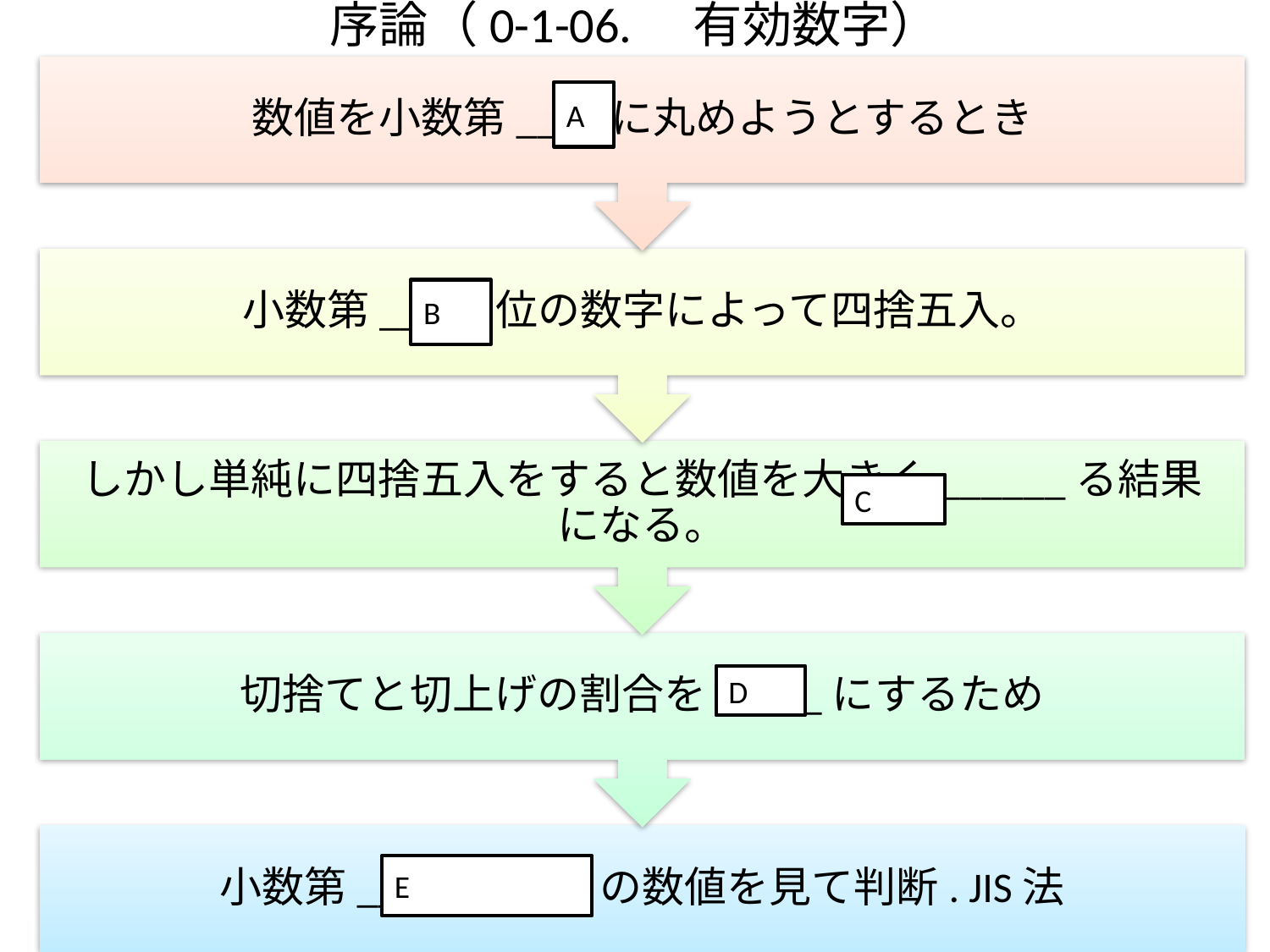

# 序論（0-1-06.　有効数字）
小数第___________の数値を見て判断. JIS法
切捨てと切上げの割合を_____にするため
しかし単純に四捨五入をすると数値を大きく______る結果になる。
小数第_____位の数字によって四捨五入。
数値を小数第____に丸めようとするとき
A
B
C
D
E